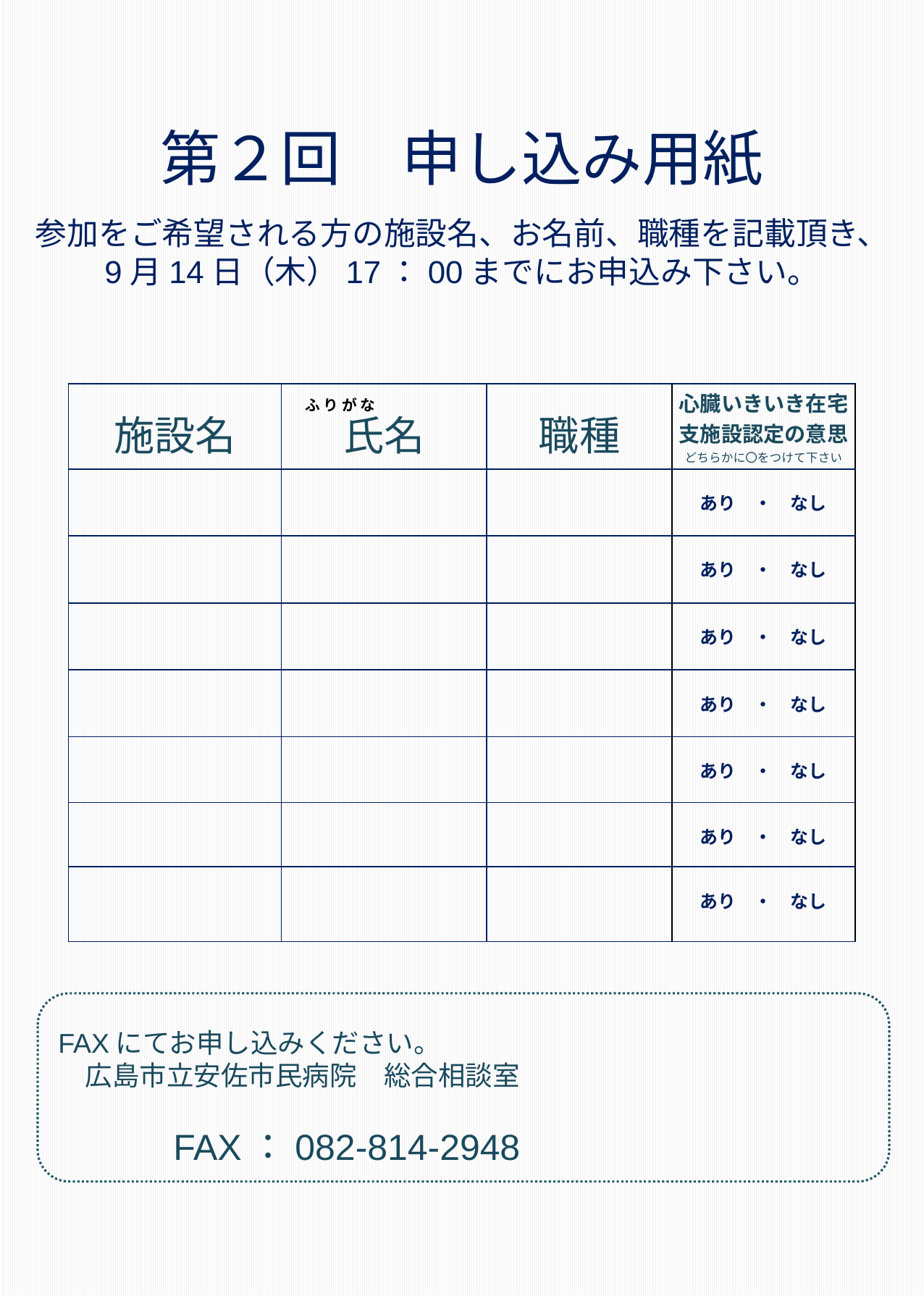

第２回　申し込み用紙

参加をご希望される方の施設名、お名前、職種を記載頂き、
9月14日（木）17：00までにお申込み下さい。
| 施設名 | 氏名 | 職種 | 心臓いきいき在宅支施設認定の意思 どちらかに〇をつけて下さい |
| --- | --- | --- | --- |
|  |  |  | あり　・　なし |
|  |  |  | あり　・　なし |
|  |  |  | あり　・　なし |
|  |  |  | あり　・　なし |
|  |  |  | あり　・　なし |
|  |  |  | あり　・　なし |
|  |  |  | あり　・　なし |
ふ り が な

FAXにてお申し込みください。
　広島市立安佐市民病院　総合相談室

　　　　FAX：082-814-2948